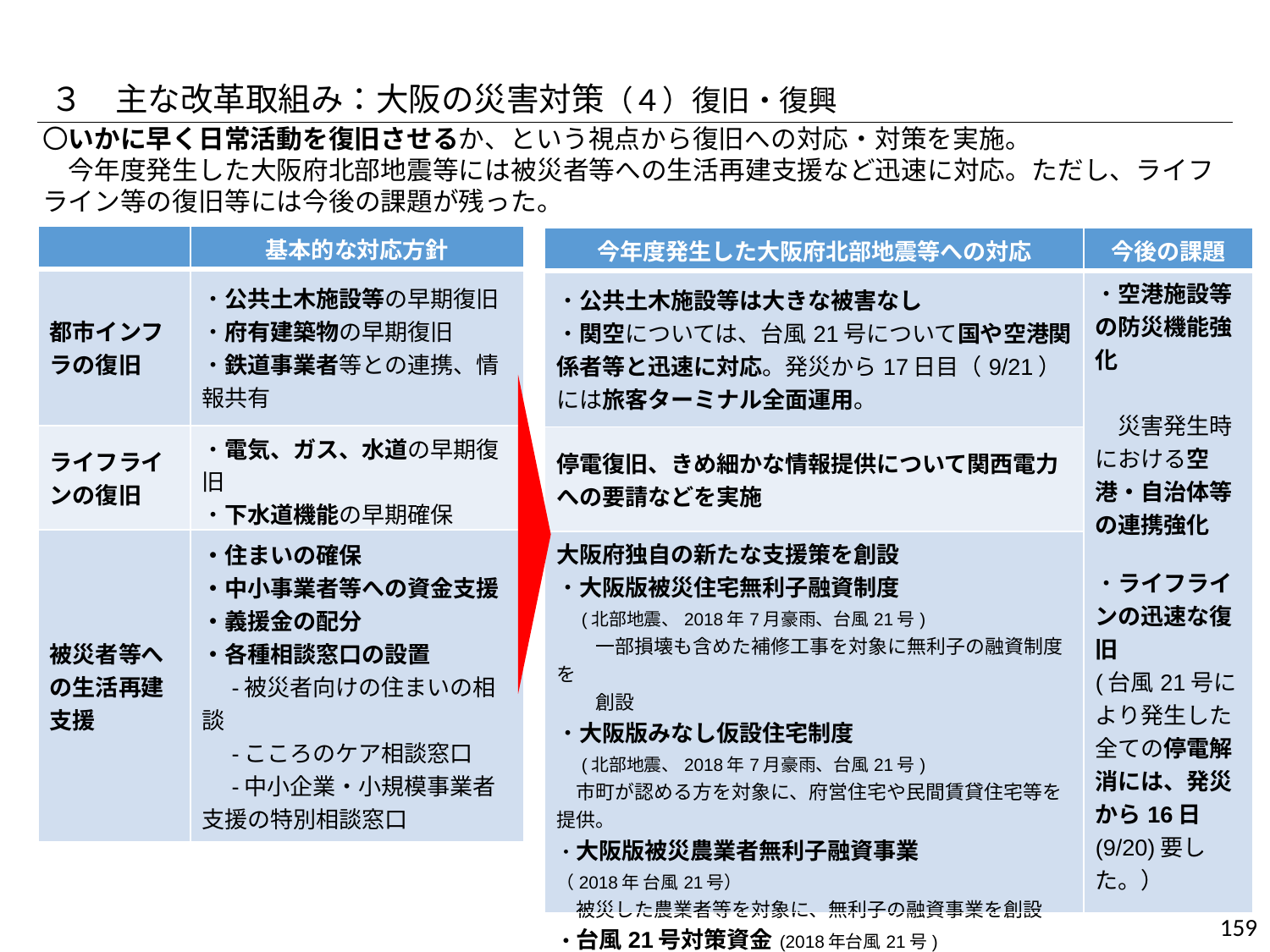

３　主な改革取組み：大阪の災害対策（４）復旧・復興
〇いかに早く日常活動を復旧させるか、という視点から復旧への対応・対策を実施。
　今年度発生した大阪府北部地震等には被災者等への生活再建支援など迅速に対応。ただし、ライフライン等の復旧等には今後の課題が残った。
|  | 基本的な対応方針 |
| --- | --- |
| 都市インフラの復旧 | ・公共土木施設等の早期復旧 ・府有建築物の早期復旧 ・鉄道事業者等との連携、情報共有 |
| ライフラインの復旧 | ・電気、ガス、水道の早期復旧 ・下水道機能の早期確保 |
| 被災者等への生活再建支援 | ・住まいの確保 ・中小事業者等への資金支援 ・義援金の配分 ・各種相談窓口の設置 　-被災者向けの住まいの相談 　-こころのケア相談窓口 　-中小企業・小規模事業者支援の特別相談窓口 |
| 今年度発生した大阪府北部地震等への対応 | 今後の課題 |
| --- | --- |
| ・公共土木施設等は大きな被害なし ・関空については、台風21号について国や空港関係者等と迅速に対応。発災から17日目（9/21）には旅客ターミナル全面運用。 | ・空港施設等の防災機能強化 　 　災害発生時における空港・自治体等の連携強化 ・ライフラインの迅速な復旧 (台風21号により発生した全ての停電解消には、発災から16日(9/20)要した。） |
| 停電復旧、きめ細かな情報提供について関西電力への要請などを実施 |  |
| 大阪府独自の新たな支援策を創設 ・大阪版被災住宅無利子融資制度 　(北部地震、2018年7月豪雨、台風21号) 　　一部損壊も含めた補修工事を対象に無利子の融資制度を 　　創設 ・大阪版みなし仮設住宅制度 　(北部地震、2018年7月豪雨、台風21号) 　市町が認める方を対象に、府営住宅や民間賃貸住宅等を提供。 ・大阪版被災農業者無利子融資事業 （2018年 台風21号） 　　　 　被災した農業者等を対象に、無利子の融資事業を創設 ・台風21号対策資金(2018年台風21号) 　被災した中小企業者を対象に、低利の融資制度を創設 |  |

159